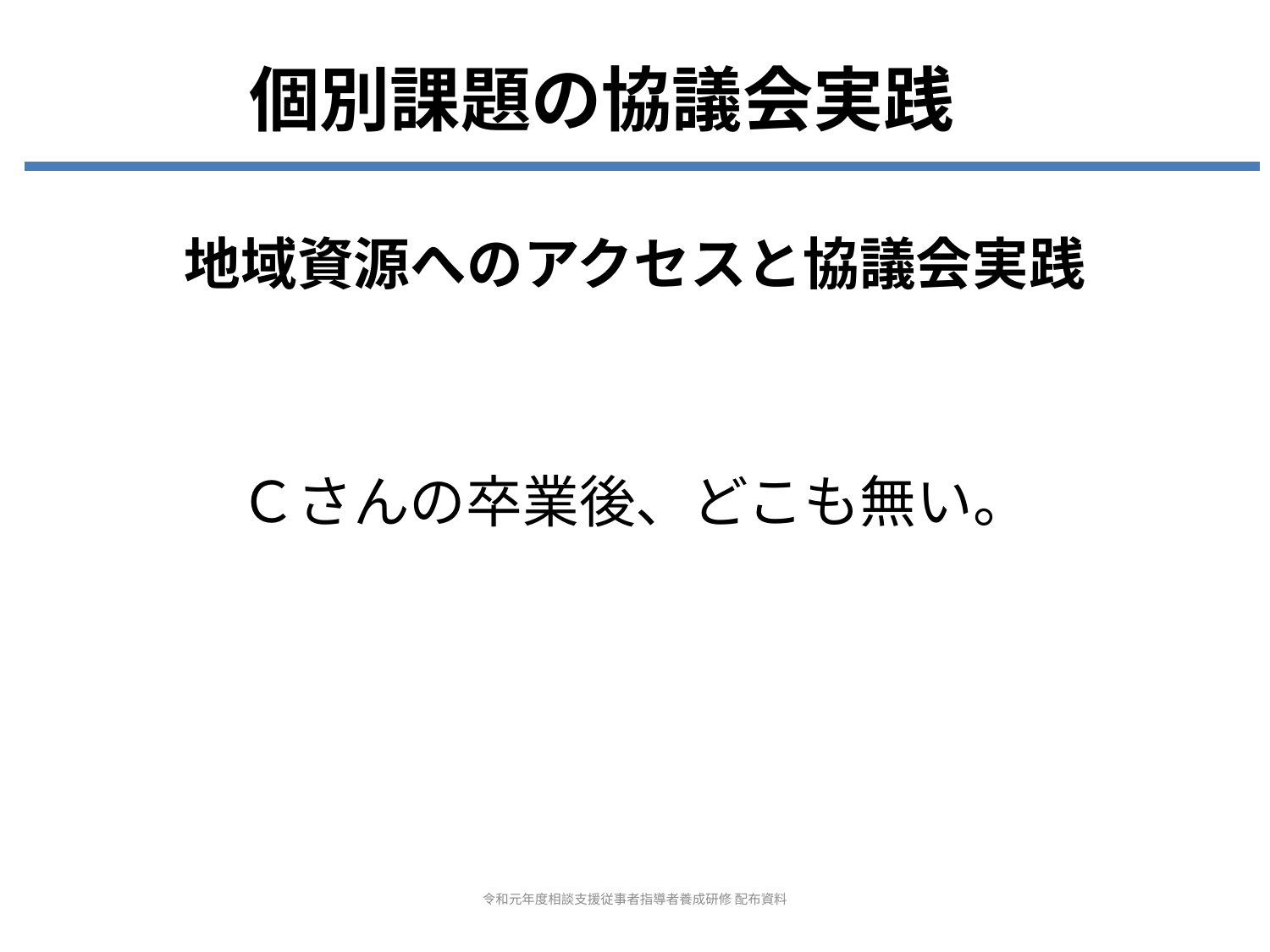

# 個別課題の協議会実践
地域資源へのアクセスと協議会実践

Ｃさんの卒業後、どこも無い。

令和元年度相談支援従事者指導者養成研修 配布資料